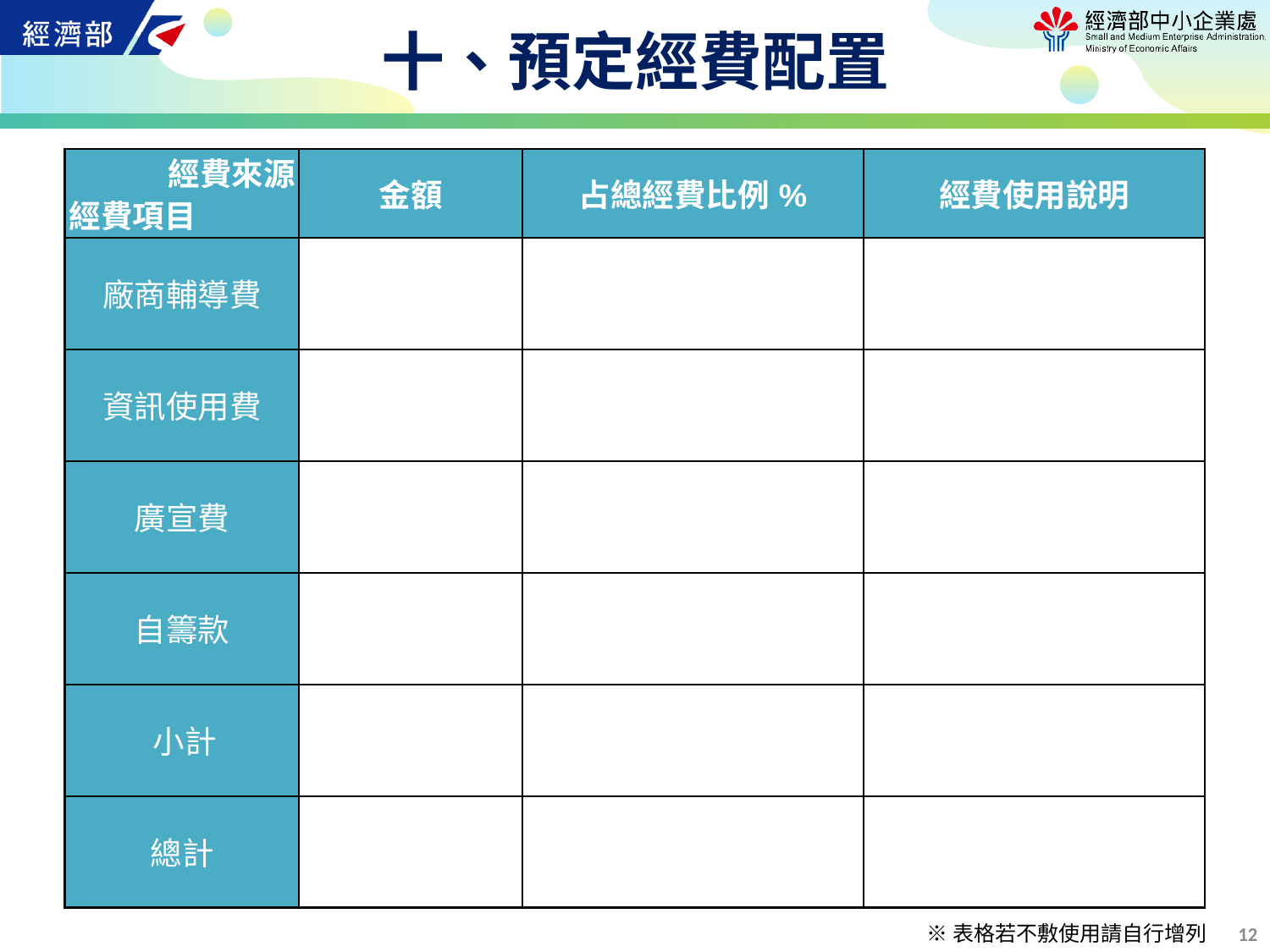

# 十、預定經費配置
| 經費來源 經費項目 | 金額 | 占總經費比例% | 經費使用說明 |
| --- | --- | --- | --- |
| 廠商輔導費 |  |  |  |
| 資訊使用費 |  |  |  |
| 廣宣費 |  |  |  |
| 自籌款 |  |  |  |
| 小計 |  |  |  |
| 總計 |  |  |  |
12
※表格若不敷使用請自行增列